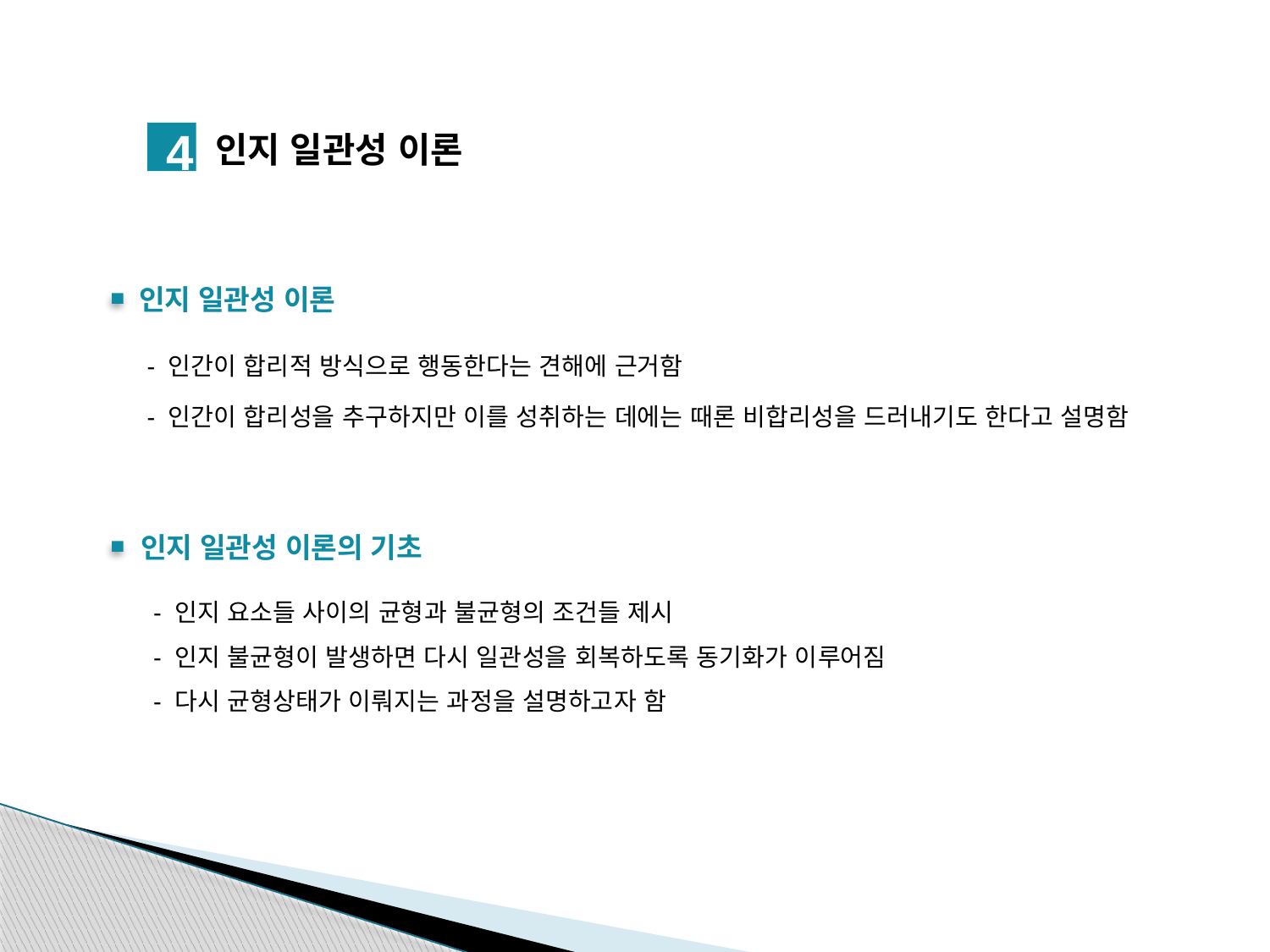

4
인지 일관성 이론

인지 일관성 이론

- 인간이 합리적 방식으로 행동한다는 견해에 근거함
- 인간이 합리성을 추구하지만 이를 성취하는 데에는 때론 비합리성을 드러내기도 한다고 설명함
인지 일관성 이론의 기초

- 인지 요소들 사이의 균형과 불균형의 조건들 제시
- 인지 불균형이 발생하면 다시 일관성을 회복하도록 동기화가 이루어짐
- 다시 균형상태가 이뤄지는 과정을 설명하고자 함